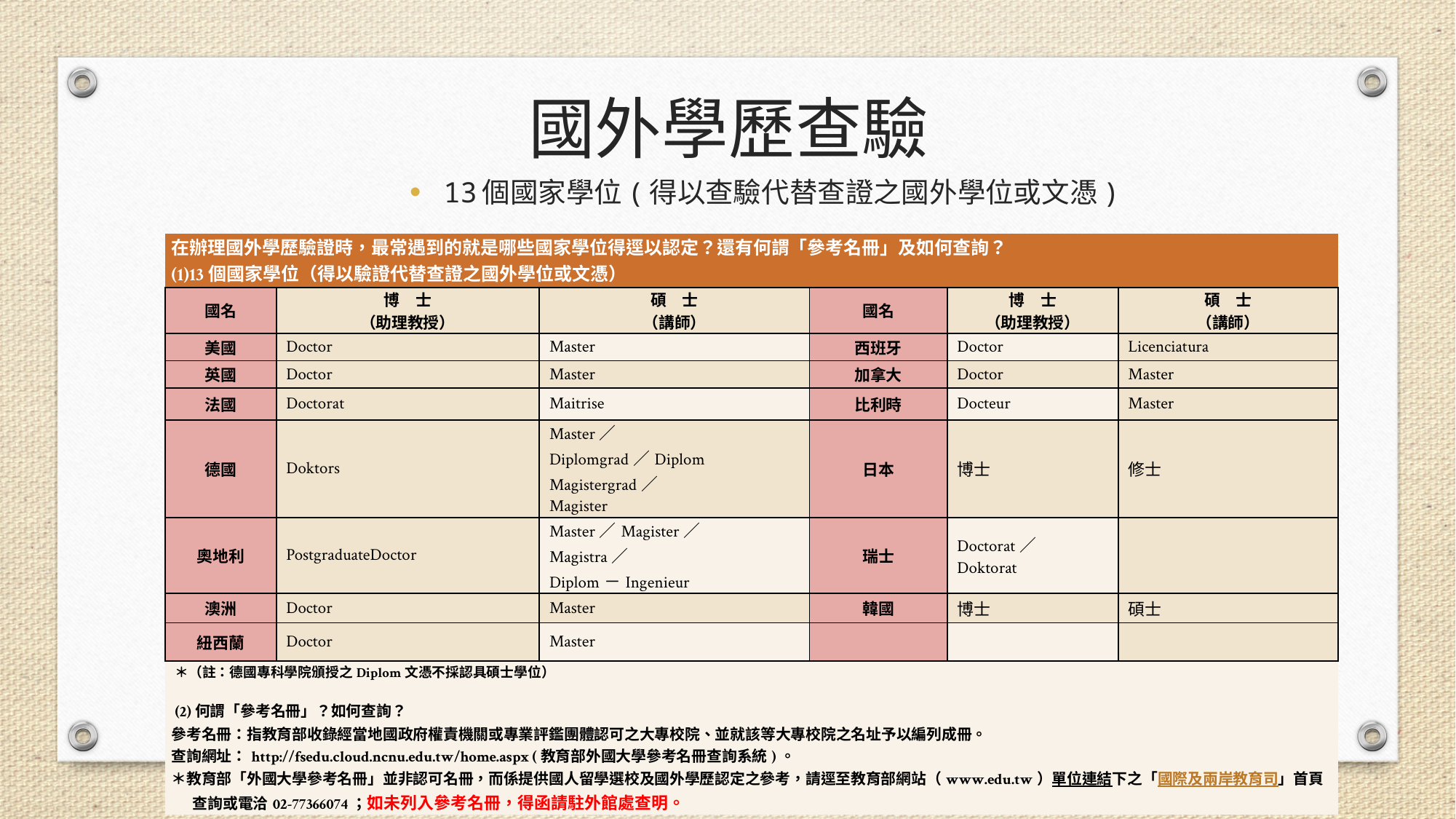

# 國外學歷查驗
13個國家學位(得以查驗代替查證之國外學位或文憑)

| 在辦理國外學歷驗證時，最常遇到的就是哪些國家學位得逕以認定？還有何謂「參考名冊」及如何查詢？ (1)13個國家學位（得以驗證代替查證之國外學位或文憑） |  |  |  |  |  |
| --- | --- | --- | --- | --- | --- |
| 國名 | 博　士 （助理教授） | 碩　士 （講師） | 國名 | 博　士 （助理教授） | 碩　士 （講師） |
| 美國 | Doctor | Master | 西班牙 | Doctor | Licenciatura |
| 英國 | Doctor | Master | 加拿大 | Doctor | Master |
| 法國 | Doctorat | Maitrise | 比利時 | Docteur | Master |
| 德國 | Doktors | Master／ Diplomgrad／Diplom Magistergrad／ Magister | 日本 | 博士 | 修士 |
| 奧地利 | PostgraduateDoctor | Master／Magister／ Magistra／ Diplom－Ingenieur | 瑞士 | Doctorat／ Doktorat |  |
| 澳洲 | Doctor | Master | 韓國 | 博士 | 碩士 |
| 紐西蘭 | Doctor | Master |  |  |  |
| ＊（註：德國專科學院頒授之Diplom文憑不採認具碩士學位）   (2)何謂「參考名冊」？如何查詢？ 參考名冊：指教育部收錄經當地國政府權責機關或專業評鑑團體認可之大專校院、並就該等大專校院之名址予以編列成冊。 查詢網址：http://fsedu.cloud.ncnu.edu.tw/home.aspx (教育部外國大學參考名冊查詢系統)。 ＊教育部「外國大學參考名冊」並非認可名冊，而係提供國人留學選校及國外學歷認定之參考，請逕至教育部網站（www.edu.tw）單位連結下之「國際及兩岸教育司」首頁查詢或電洽02-77366074；如未列入參考名冊，得函請駐外館處查明。 |  |  |  |  |  |